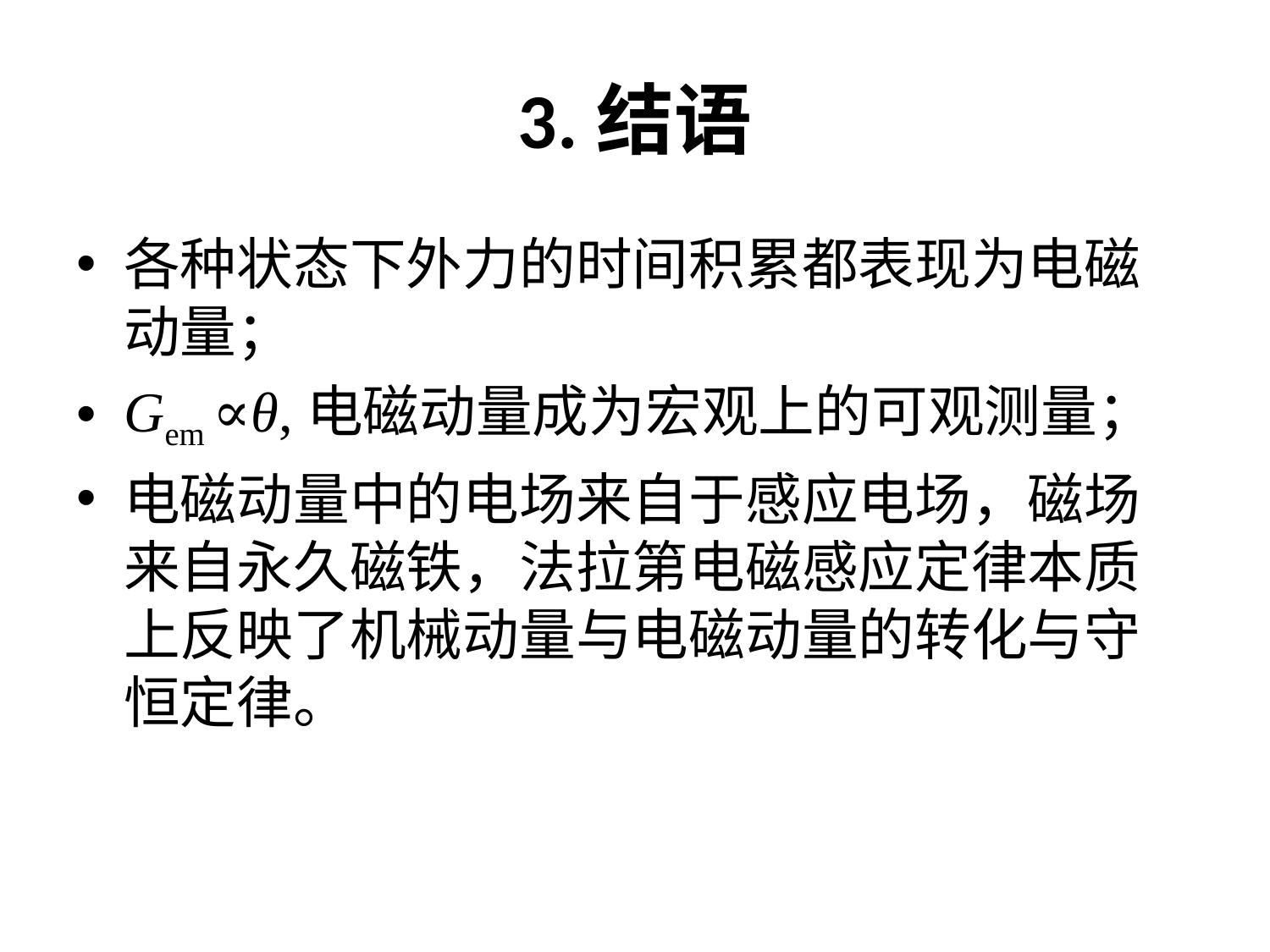

# 3.结语
各种状态下外力的时间积累都表现为电磁动量；
Gem ∝θ,电磁动量成为宏观上的可观测量；
电磁动量中的电场来自于感应电场，磁场来自永久磁铁，法拉第电磁感应定律本质上反映了机械动量与电磁动量的转化与守恒定律。